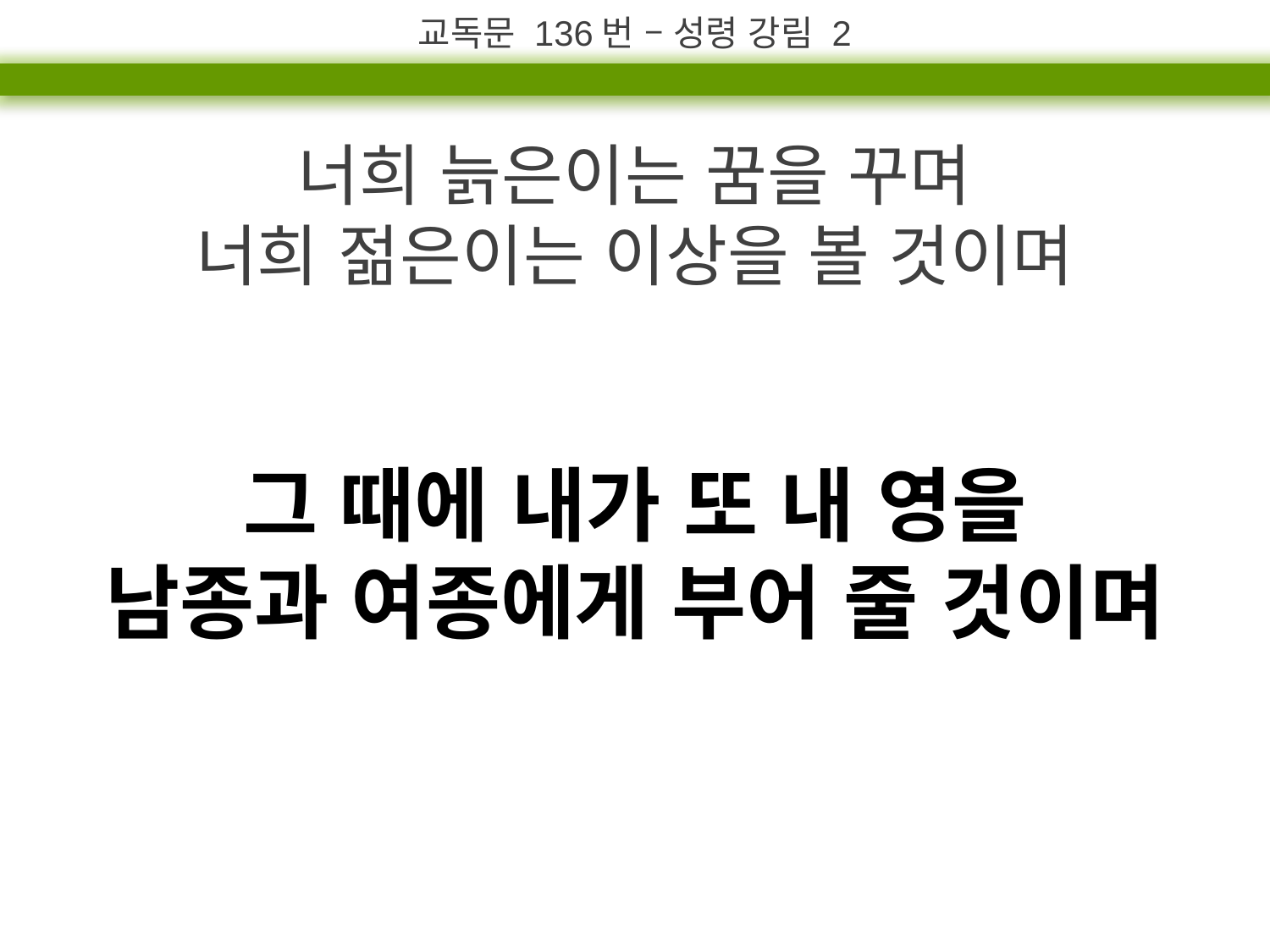

교독문 136번 – 성령 강림 2

너희 늙은이는 꿈을 꾸며
너희 젊은이는 이상을 볼 것이며
그 때에 내가 또 내 영을
남종과 여종에게 부어 줄 것이며